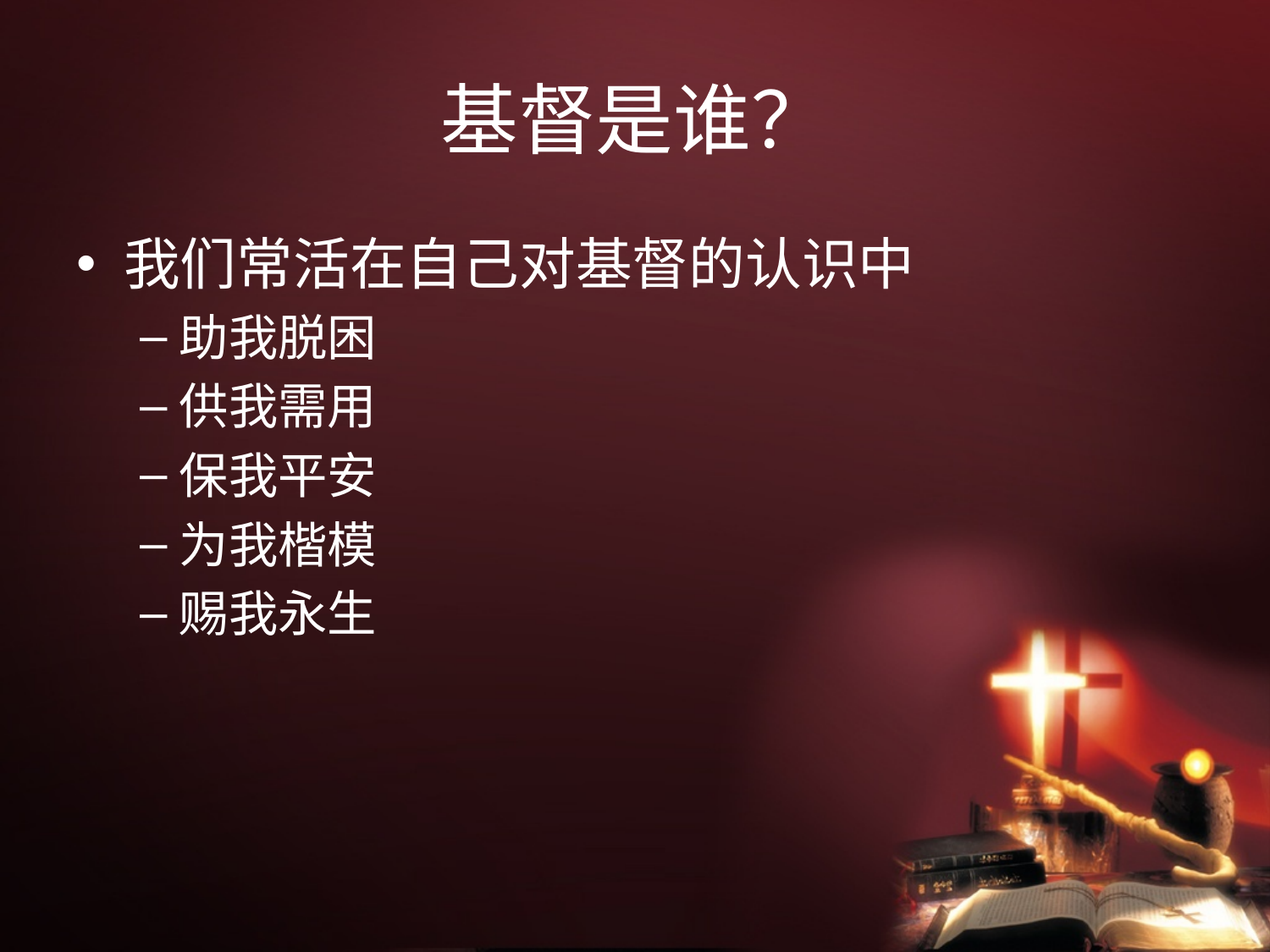

# 基督是谁？
我们常活在自己对基督的认识中
助我脱困
供我需用
保我平安
为我楷模
赐我永生